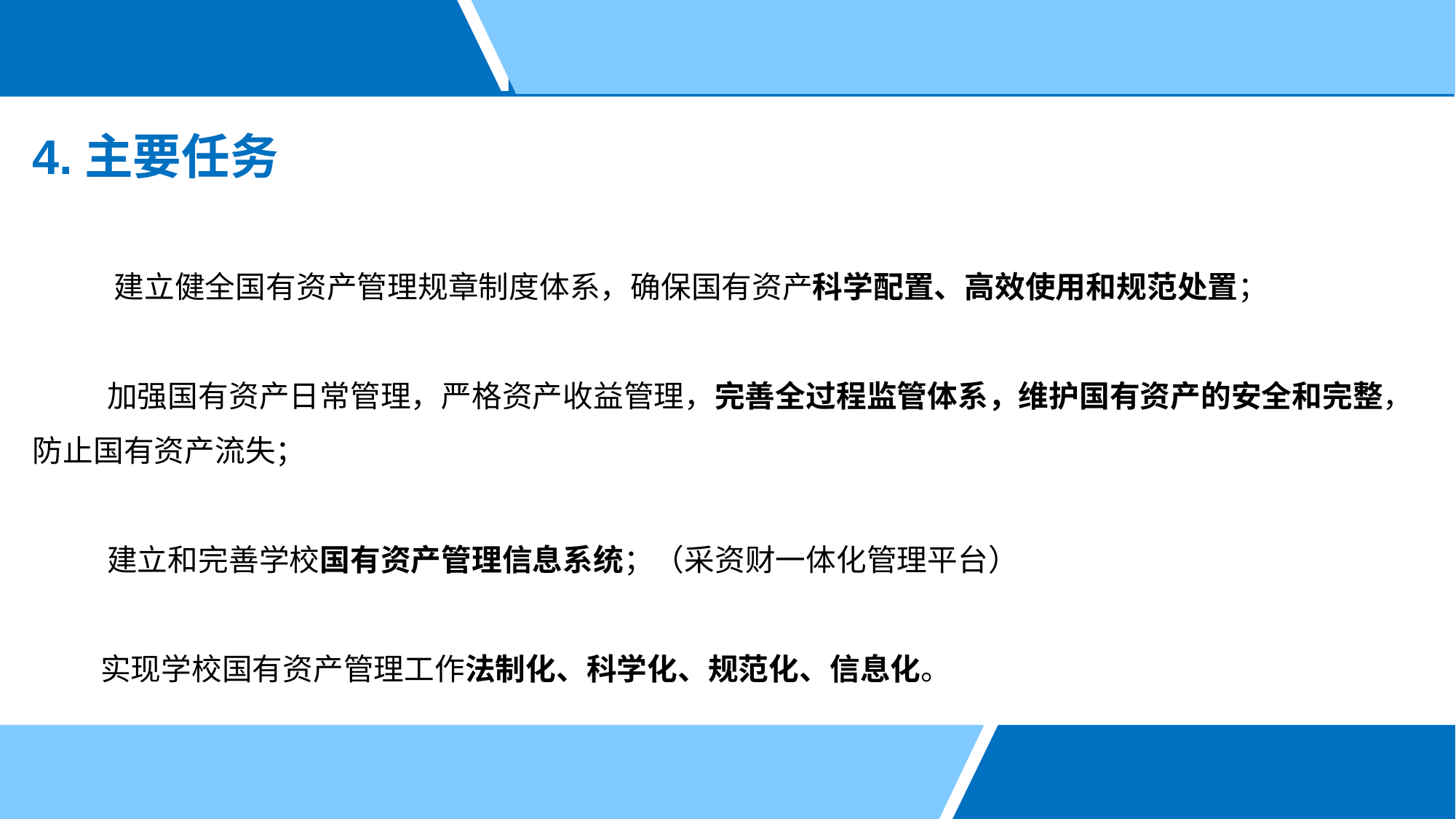

4.主要任务

           建立健全国有资产管理规章制度体系，确保国有资产科学配置、高效使用和规范处置；

          加强国有资产日常管理，严格资产收益管理，完善全过程监管体系，维护国有资产的安全和完整，防止国有资产流失；

          建立和完善学校国有资产管理信息系统；（采资财一体化管理平台）

         实现学校国有资产管理工作法制化、科学化、规范化、信息化。